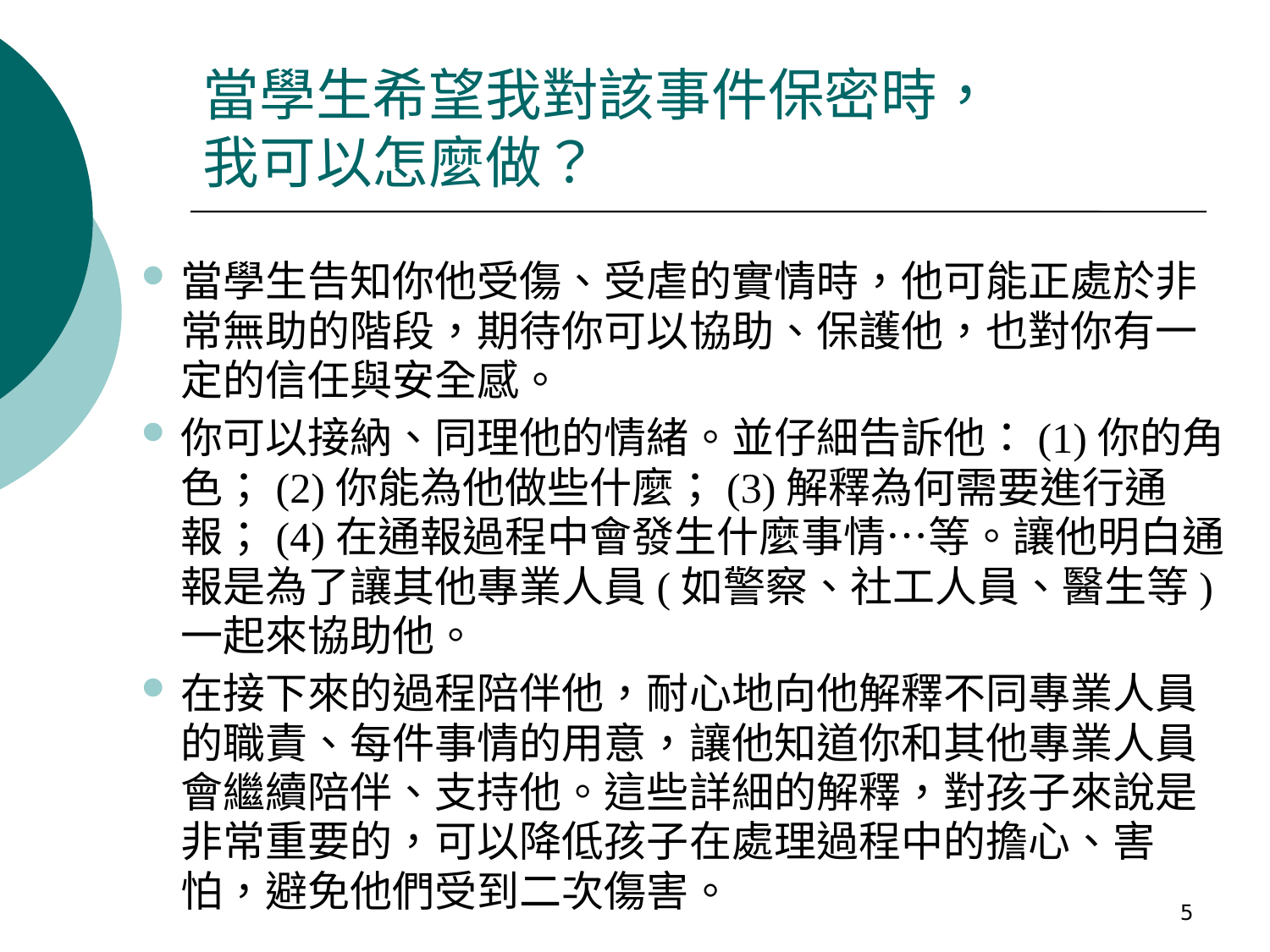

# 當學生希望我對該事件保密時， 我可以怎麼做？
當學生告知你他受傷、受虐的實情時，他可能正處於非常無助的階段，期待你可以協助、保護他，也對你有一定的信任與安全感。
你可以接納、同理他的情緒。並仔細告訴他：(1)你的角色；(2)你能為他做些什麼；(3)解釋為何需要進行通報；(4)在通報過程中會發生什麼事情…等。讓他明白通報是為了讓其他專業人員(如警察、社工人員、醫生等)一起來協助他。
在接下來的過程陪伴他，耐心地向他解釋不同專業人員的職責、每件事情的用意，讓他知道你和其他專業人員會繼續陪伴、支持他。這些詳細的解釋，對孩子來說是非常重要的，可以降低孩子在處理過程中的擔心、害怕，避免他們受到二次傷害。

5